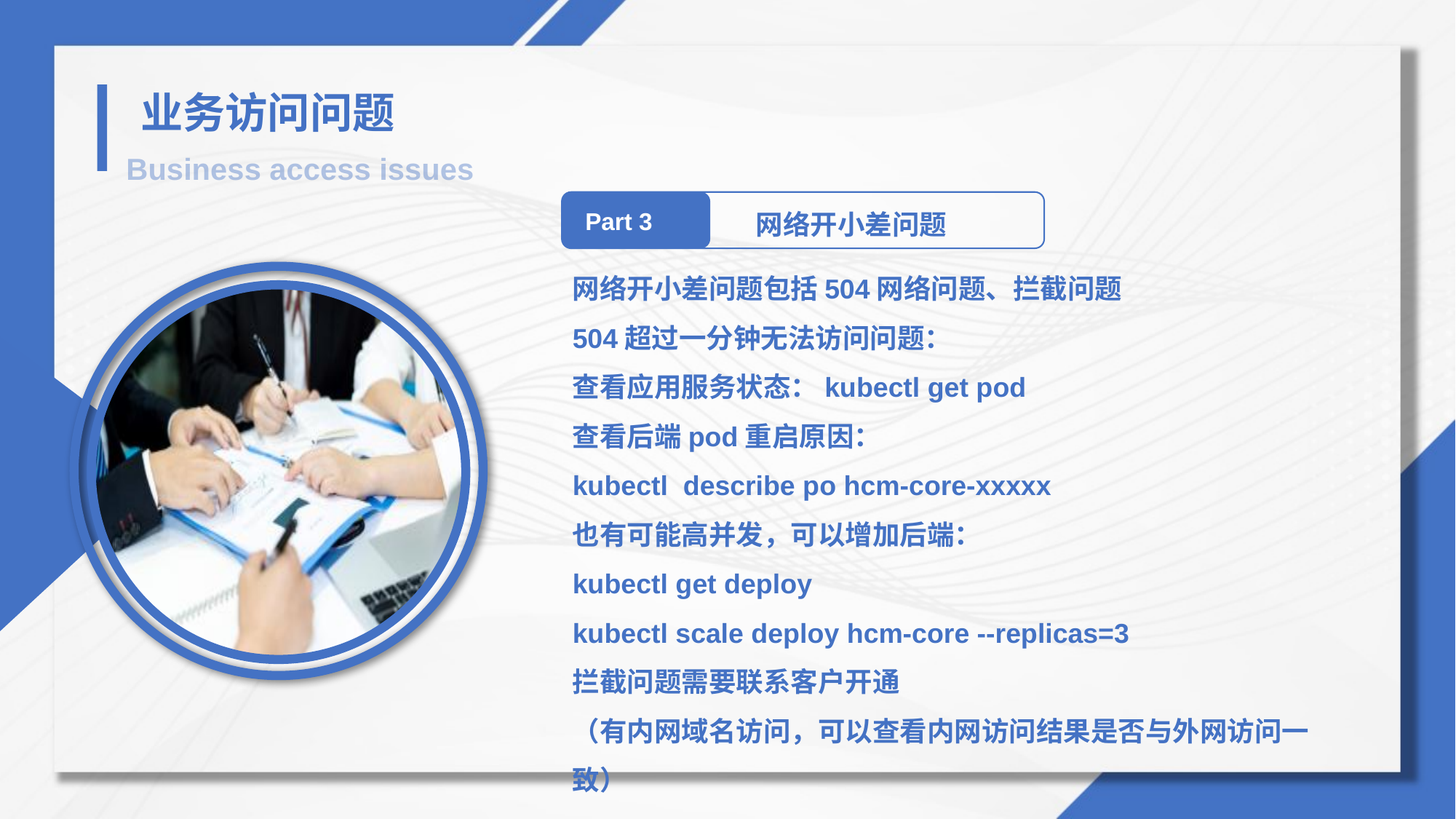

业务访问问题

Business access issues

网络开小差问题
Part 3
网络开小差问题包括504网络问题、拦截问题
504超过一分钟无法访问问题：
查看应用服务状态：kubectl get pod
查看后端pod重启原因：
kubectl  describe po hcm-core-xxxxx
也有可能高并发，可以增加后端：
kubectl get deploy
kubectl scale deploy hcm-core --replicas=3
拦截问题需要联系客户开通
（有内网域名访问，可以查看内网访问结果是否与外网访问一致）